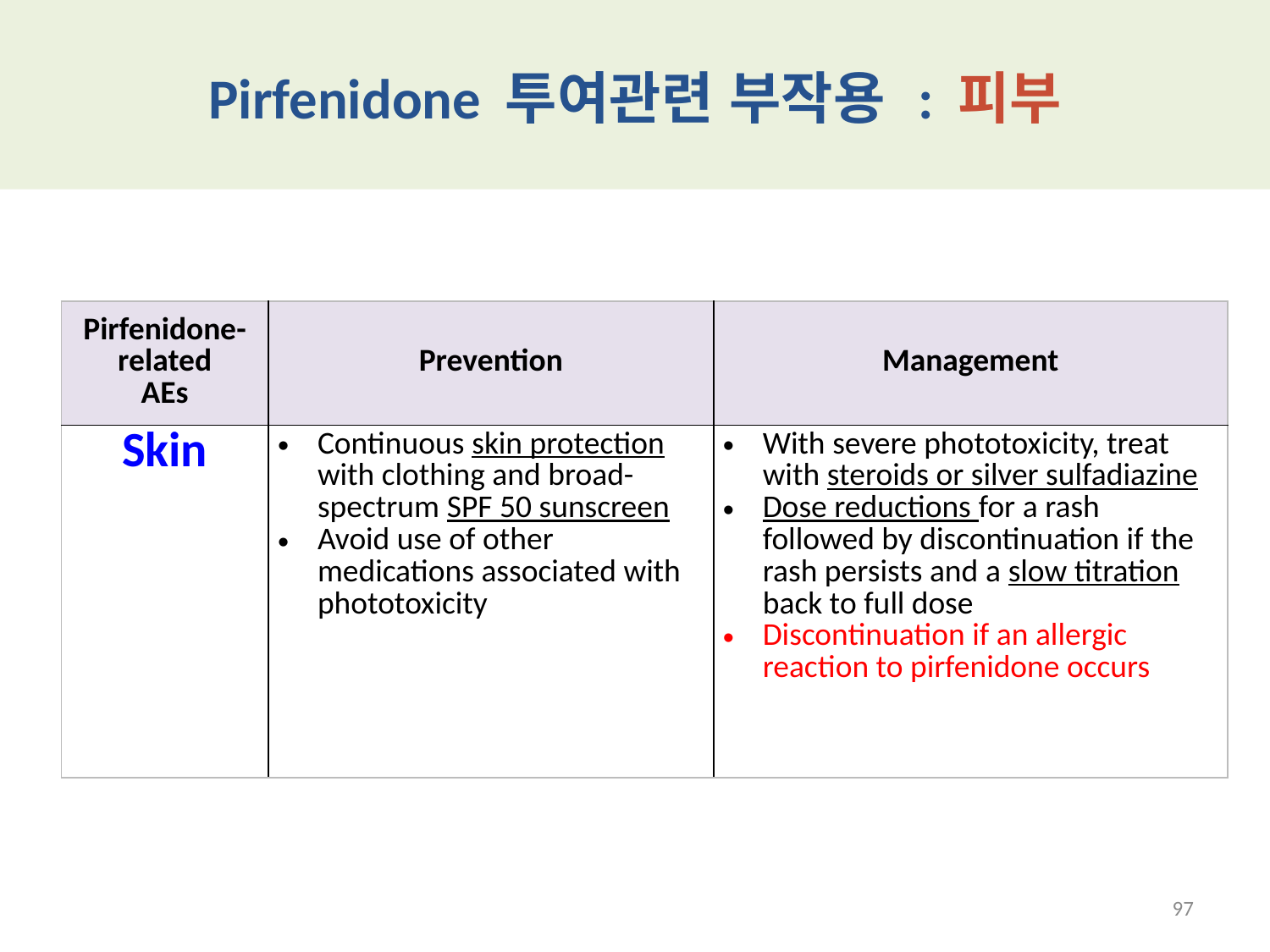

# Pirfenidone 투여관련 부작용 : 피부
| Pirfenidone-related AEs | Prevention | Management |
| --- | --- | --- |
| Skin | Continuous skin protection with clothing and broad-spectrum SPF 50 sunscreen Avoid use of other medications associated with phototoxicity | With severe phototoxicity, treat with steroids or silver sulfadiazine Dose reductions for a rash followed by discontinuation if the rash persists and a slow titration back to full dose Discontinuation if an allergic reaction to pirfenidone occurs |
97